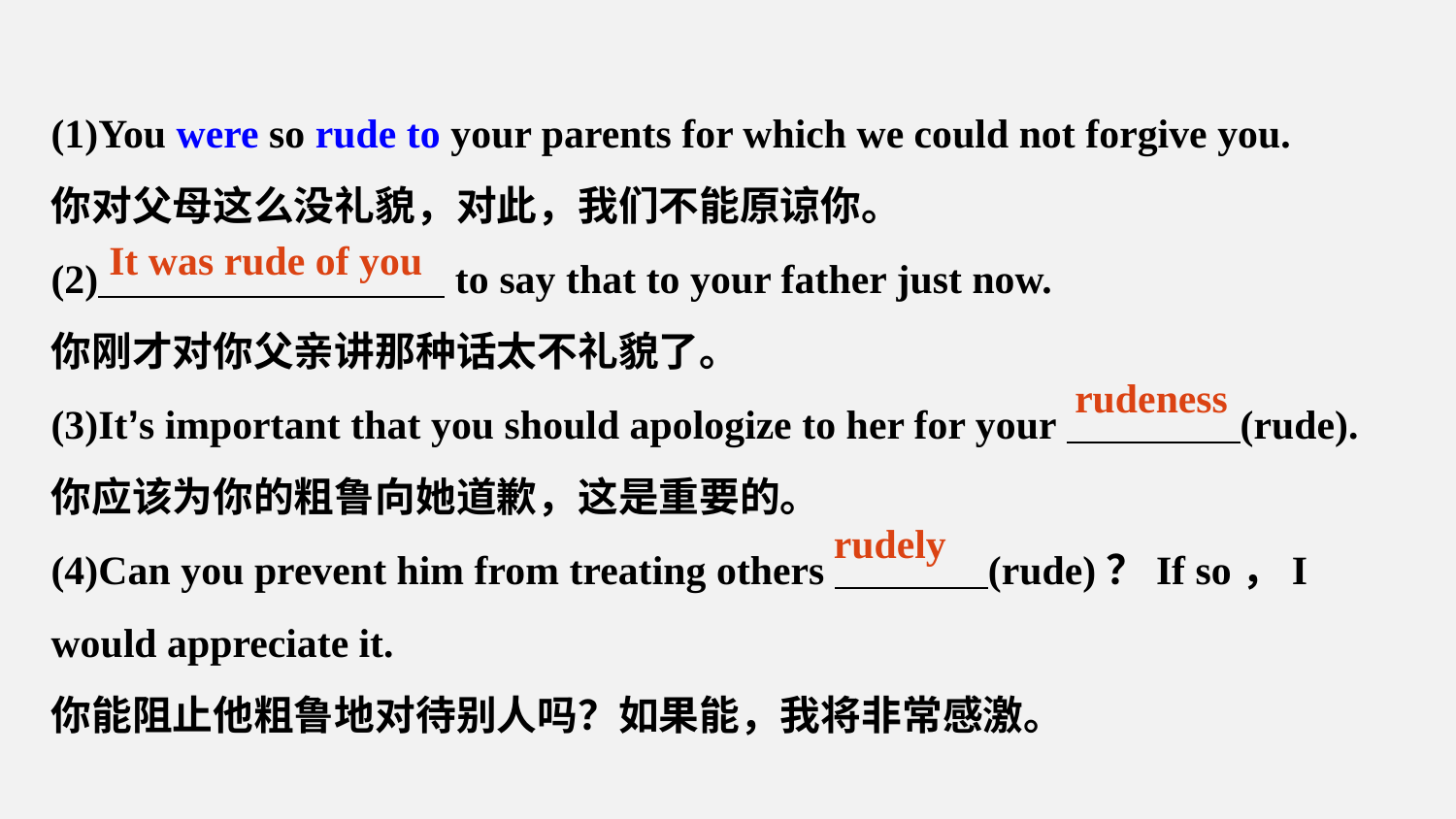

(1)You were so rude to your parents for which we could not forgive you.
你对父母这么没礼貌，对此，我们不能原谅你。
(2)                                   to say that to your father just now.
你刚才对你父亲讲那种话太不礼貌了。
(3)It’s important that you should apologize to her for your                  (rude).
你应该为你的粗鲁向她道歉，这是重要的。
(4)Can you prevent him from treating others                (rude)？If so，I would appreciate it.
你能阻止他粗鲁地对待别人吗？如果能，我将非常感激。
It was rude of you
rudeness
rudely